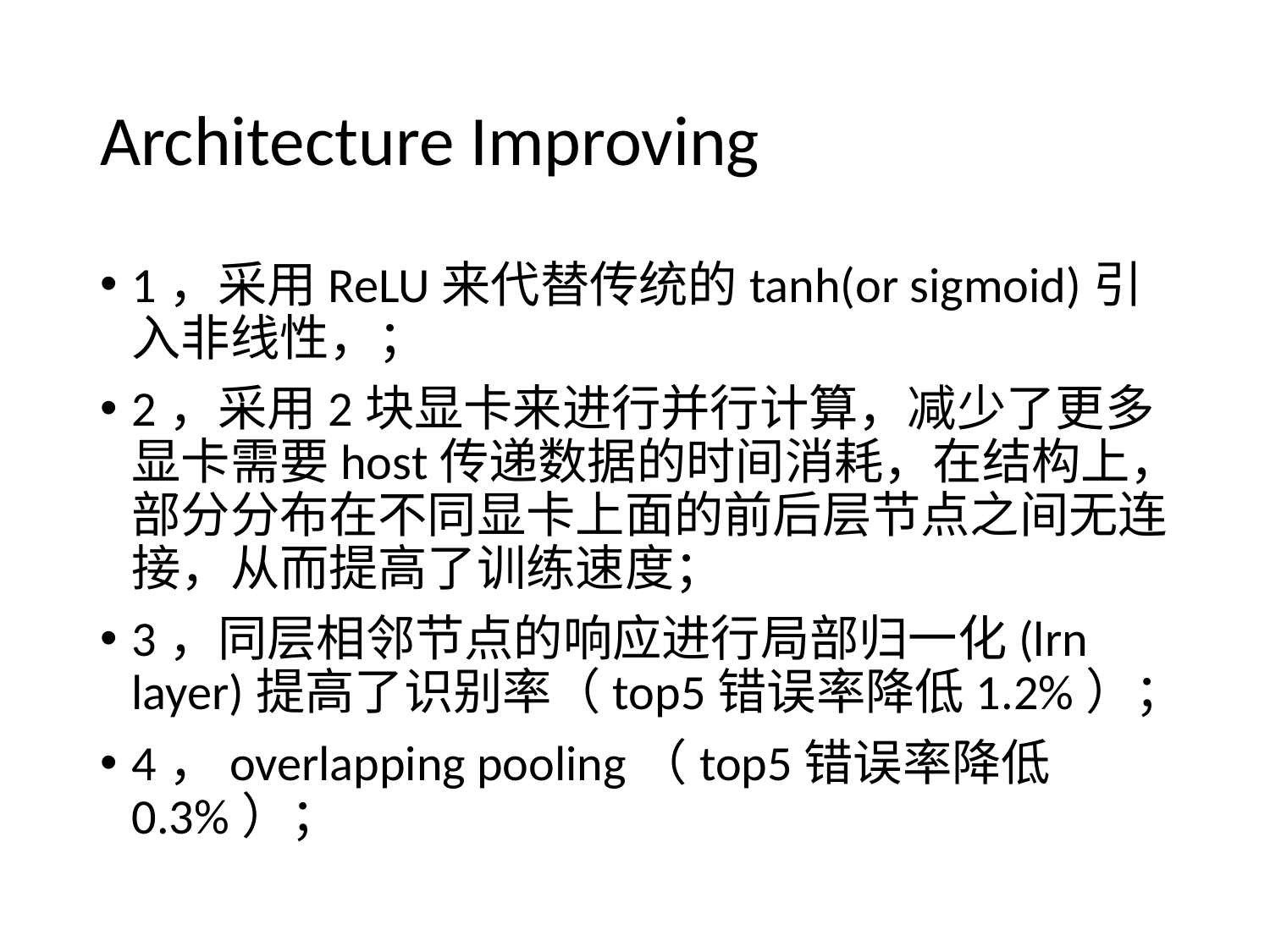

# Architecture Improving
1，采用ReLU来代替传统的tanh(or sigmoid)引入非线性，；
2，采用2块显卡来进行并行计算，减少了更多显卡需要host传递数据的时间消耗，在结构上，部分分布在不同显卡上面的前后层节点之间无连接，从而提高了训练速度；
3，同层相邻节点的响应进行局部归一化(lrn layer)提高了识别率（top5错误率降低1.2%）；
4，overlapping pooling（top5错误率降低0.3%）；